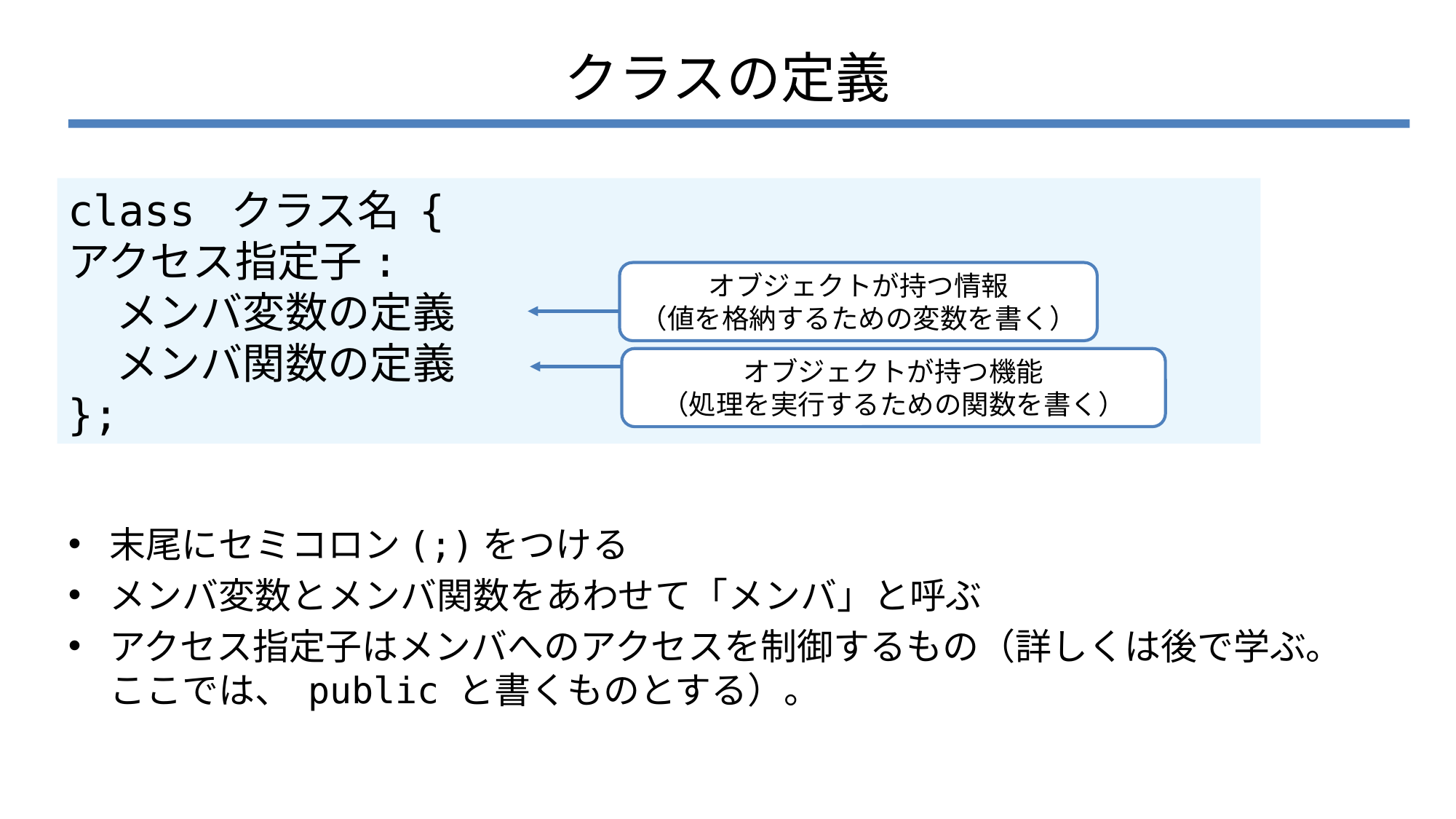

# クラスの定義
class クラス名 {
アクセス指定子:
    メンバ変数の定義
    メンバ関数の定義
};
オブジェクトが持つ情報
（値を格納するための変数を書く）
オブジェクトが持つ機能
（処理を実行するための関数を書く）
末尾にセミコロン(;)をつける
メンバ変数とメンバ関数をあわせて「メンバ」と呼ぶ
アクセス指定子はメンバへのアクセスを制御するもの（詳しくは後で学ぶ。ここでは、 public と書くものとする）。